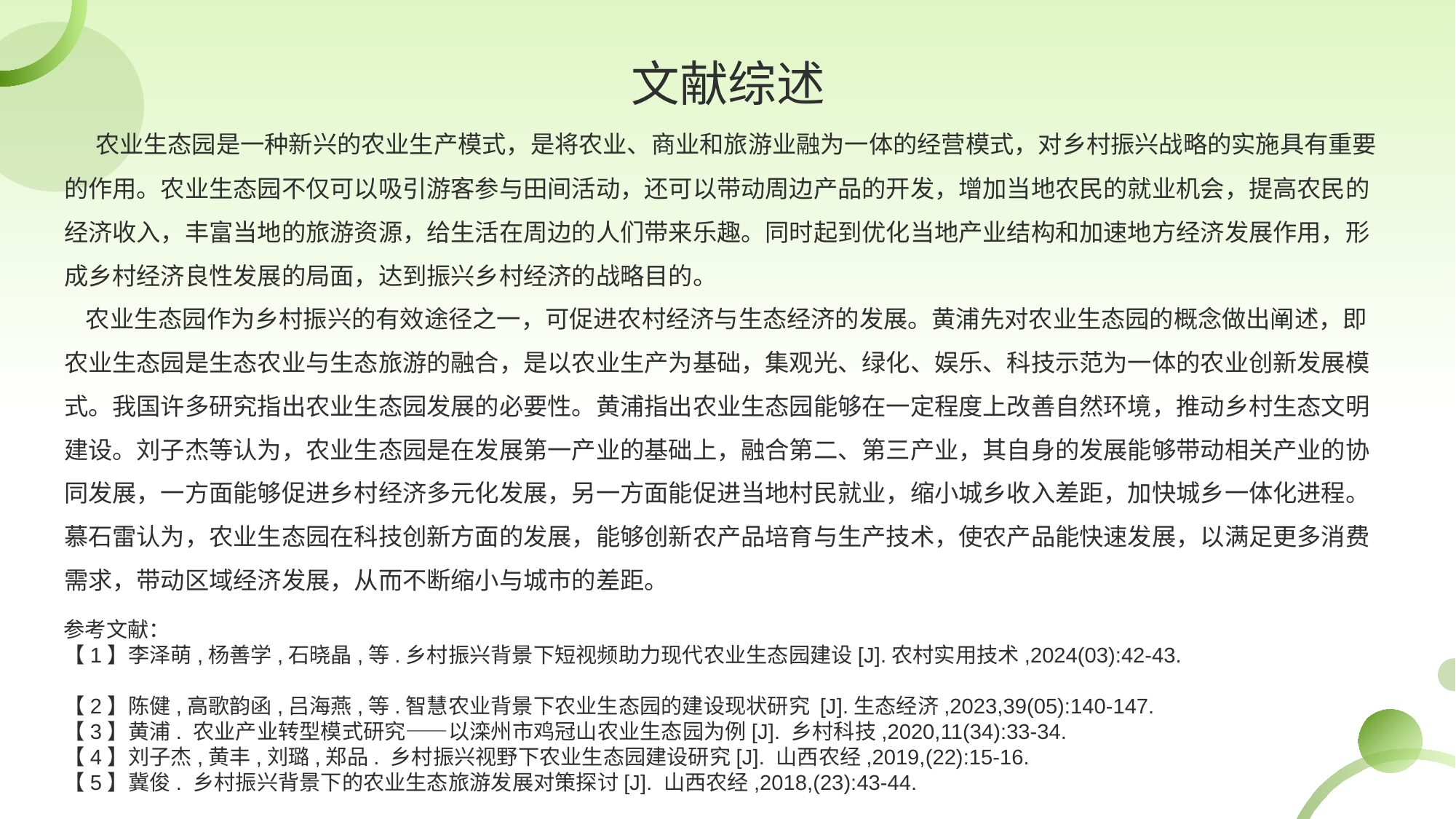

文献综述
# 农业生态园是一种新兴的农业生产模式，是将农业、商业和旅游业融为一体的经营模式，对乡村振兴战略的实施具有重要的作用。农业生态园不仅可以吸引游客参与田间活动，还可以带动周边产品的开发，增加当地农民的就业机会，提高农民的经济收入，丰富当地的旅游资源，给生活在周边的人们带来乐趣。同时起到优化当地产业结构和加速地方经济发展作用，形成乡村经济良性发展的局面，达到振兴乡村经济的战略目的。 农业生态园作为乡村振兴的有效途径之一，可促进农村经济与生态经济的发展。黄浦先对农业生态园的概念做出阐述，即农业生态园是生态农业与生态旅游的融合，是以农业生产为基础，集观光、绿化、娱乐、科技示范为一体的农业创新发展模式。我国许多研究指出农业生态园发展的必要性。黄浦指出农业生态园能够在一定程度上改善自然环境，推动乡村生态文明建设。刘子杰等认为，农业生态园是在发展第一产业的基础上，融合第二、第三产业，其自身的发展能够带动相关产业的协同发展，一方面能够促进乡村经济多元化发展，另一方面能促进当地村民就业，缩小城乡收入差距，加快城乡一体化进程。慕石雷认为，农业生态园在科技创新方面的发展，能够创新农产品培育与生产技术，使农产品能快速发展，以满足更多消费需求，带动区域经济发展，从而不断缩小与城市的差距。
参考文献：
【1】李泽萌,杨善学,石晓晶,等.乡村振兴背景下短视频助力现代农业生态园建设[J].农村实用技术,2024(03):42-43.
【2】陈健,高歌韵函,吕海燕,等.智慧农业背景下农业生态园的建设现状研究 [J].生态经济,2023,39(05):140-147.
【3】黄浦. 农业产业转型模式研究——以滦州市鸡冠山农业生态园为例[J]. 乡村科技,2020,11(34):33-34.
【4】刘子杰,黄丰,刘璐,郑品. 乡村振兴视野下农业生态园建设研究[J]. 山西农经,2019,(22):15-16.
【5】冀俊. 乡村振兴背景下的农业生态旅游发展对策探讨[J]. 山西农经,2018,(23):43-44.